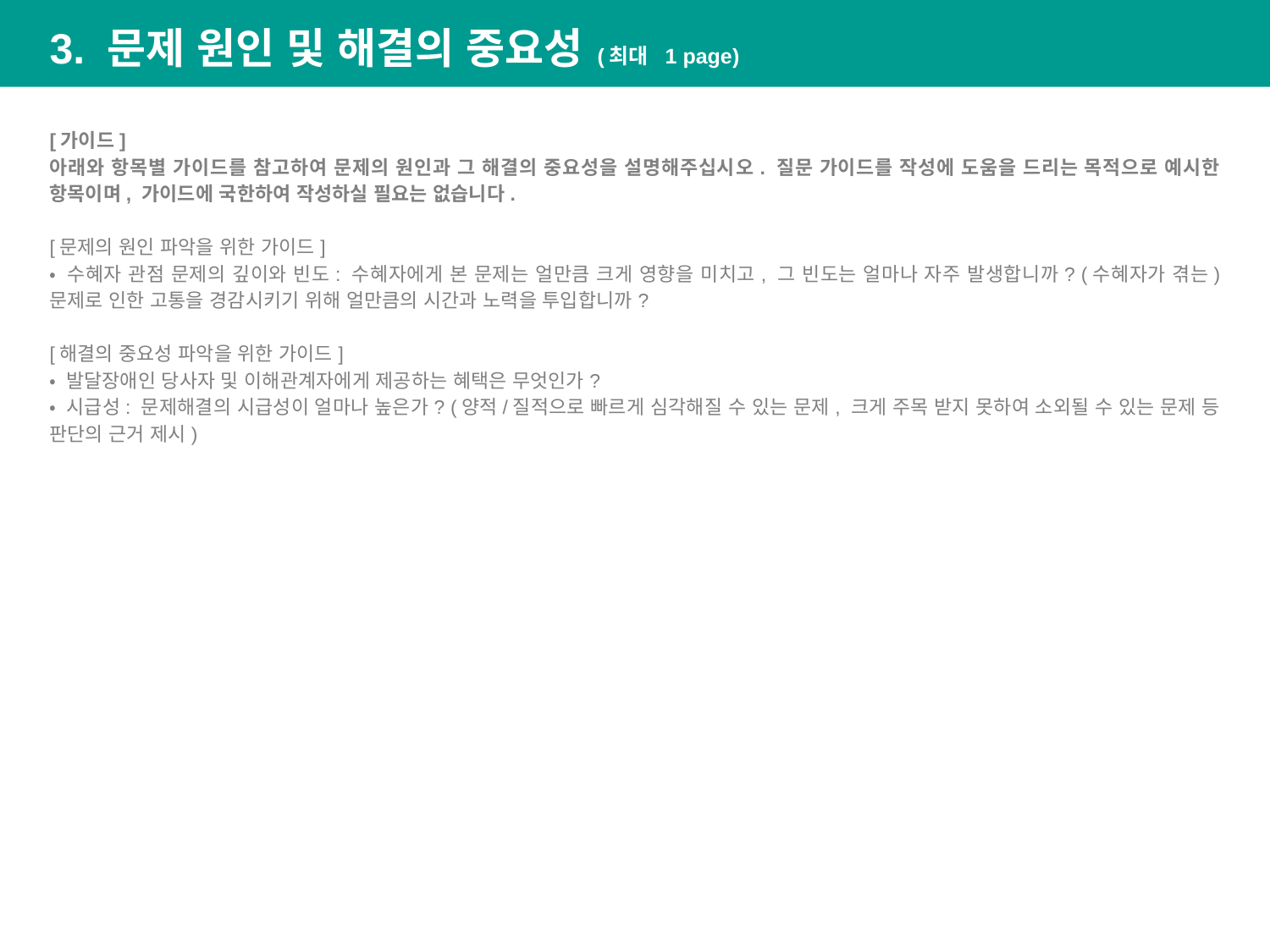

3. 문제 원인 및 해결의 중요성 (최대  1 page)
[가이드]
아래와 항목별 가이드를 참고하여 문제의 원인과 그 해결의 중요성을 설명해주십시오. 질문 가이드를 작성에 도움을 드리는 목적으로 예시한 항목이며, 가이드에 국한하여 작성하실 필요는 없습니다.
[문제의 원인 파악을 위한 가이드]
• 수혜자 관점 문제의 깊이와 빈도: 수혜자에게 본 문제는 얼만큼 크게 영향을 미치고, 그 빈도는 얼마나 자주 발생합니까? (수혜자가 겪는) 문제로 인한 고통을 경감시키기 위해 얼만큼의 시간과 노력을 투입합니까?

[해결의 중요성 파악을 위한 가이드]
• 발달장애인 당사자 및 이해관계자에게 제공하는 혜택은 무엇인가?
• 시급성: 문제해결의 시급성이 얼마나 높은가? (양적/질적으로 빠르게 심각해질 수 있는 문제, 크게 주목 받지 못하여 소외될 수 있는 문제 등 판단의 근거 제시)